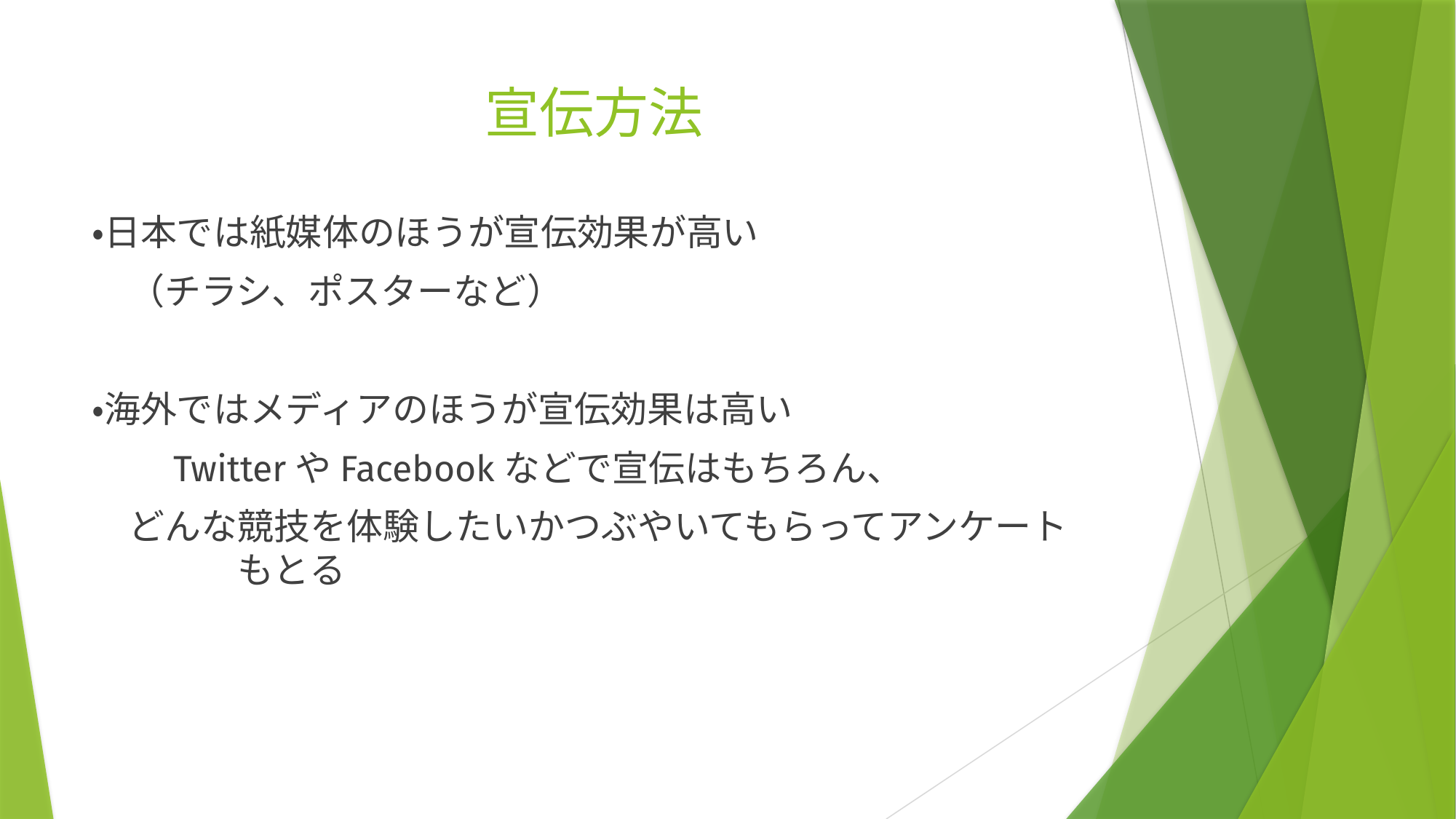

# 宣伝方法
・日本では紙媒体のほうが宣伝効果が高い
　（チラシ、ポスターなど）

・海外ではメディアのほうが宣伝効果は高い
　　TwitterやFacebookなどで宣伝はもちろん、
　どんな競技を体験したいかつぶやいてもらってアンケート　　　　もとる